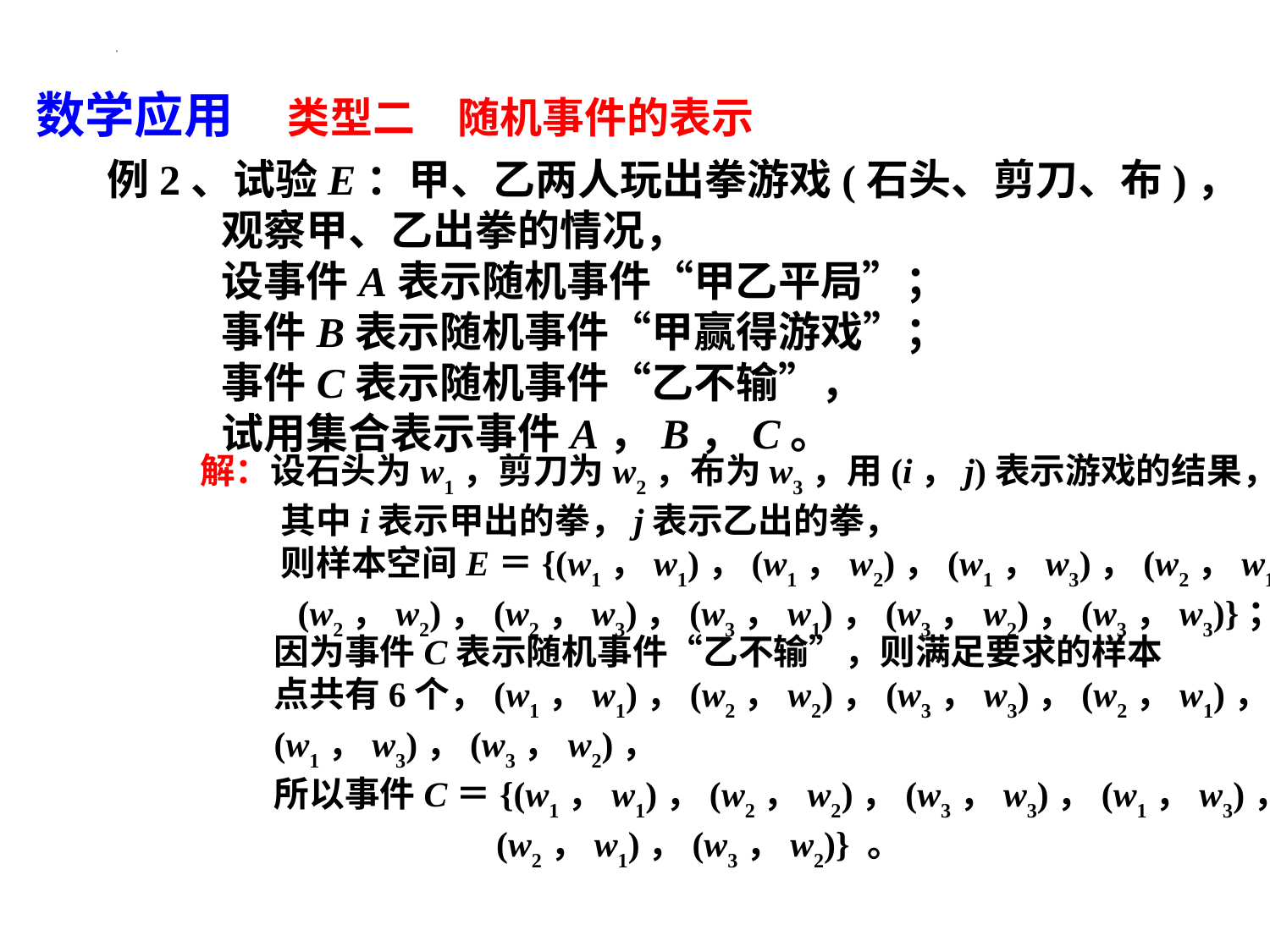

数学应用
类型二　随机事件的表示
例2、试验E：甲、乙两人玩出拳游戏(石头、剪刀、布)，
           观察甲、乙出拳的情况，
           设事件A表示随机事件“甲乙平局”；
           事件B表示随机事件“甲赢得游戏”；
           事件C表示随机事件“乙不输”，
           试用集合表示事件A，B，C。
解：设石头为w1，剪刀为w2，布为w3，用(i，j)表示游戏的结果，
         其中i表示甲出的拳，j表示乙出的拳，
         则样本空间E＝{(w1，w1)，(w1，w2)，(w1，w3)，(w2，w1)，
           (w2，w2)，(w2，w3)，(w3，w1)，(w3，w2)，(w3，w3)}；
因为事件C表示随机事件“乙不输”，则满足要求的样本
点共有6个，(w1，w1)，(w2，w2)，(w3，w3)，(w2，w1)，
(w1，w3)，(w3，w2)，
所以事件C＝{(w1，w1)，(w2，w2)，(w3，w3)，(w1，w3)，
                         (w2，w1)，(w3，w2)} 。